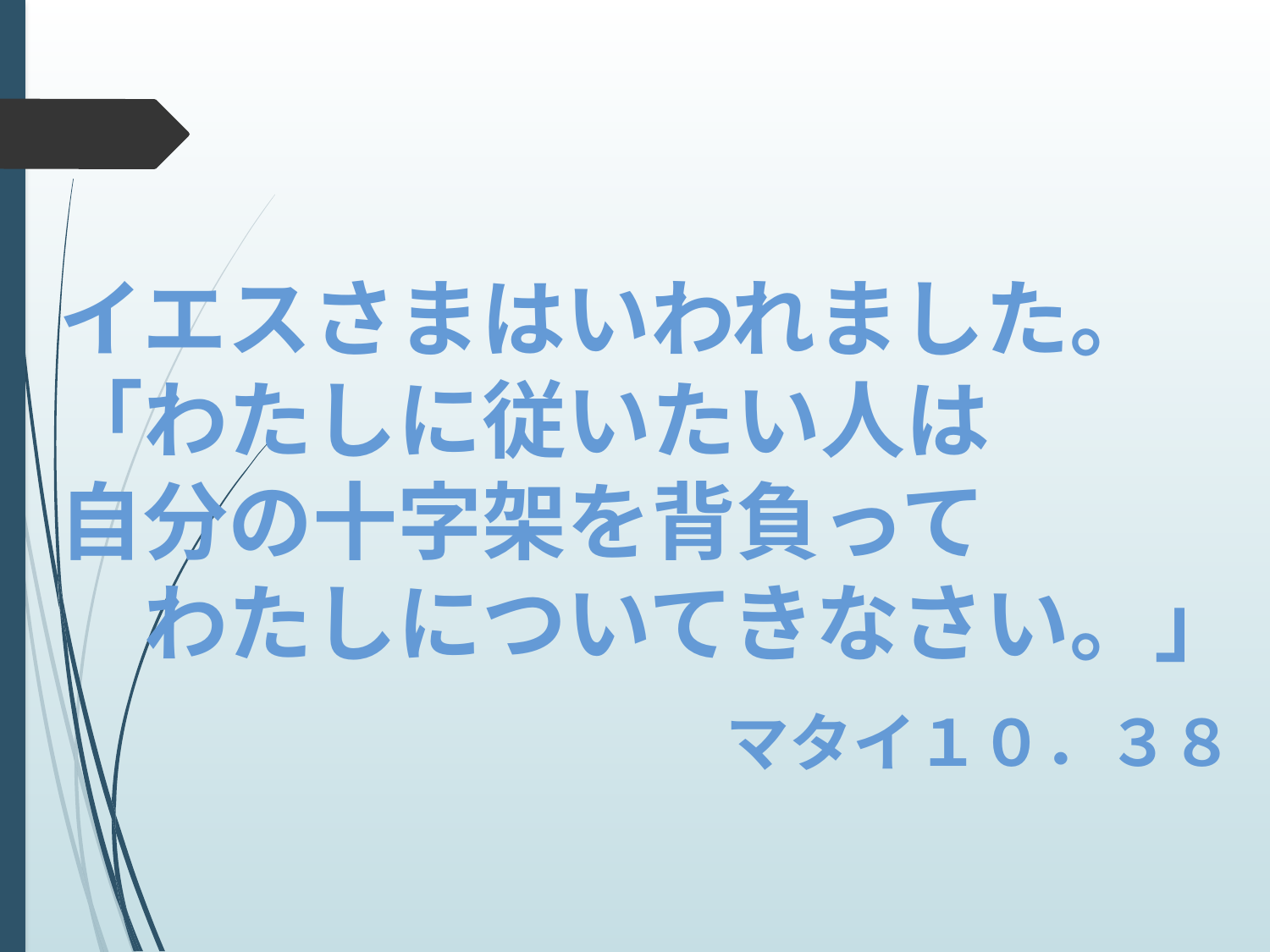

イエスさまはいわれました。
「わたしに従いたい人は
自分の十字架を背負って
　わたしについてきなさい。」
　　　　　　　マタイ１０．３８